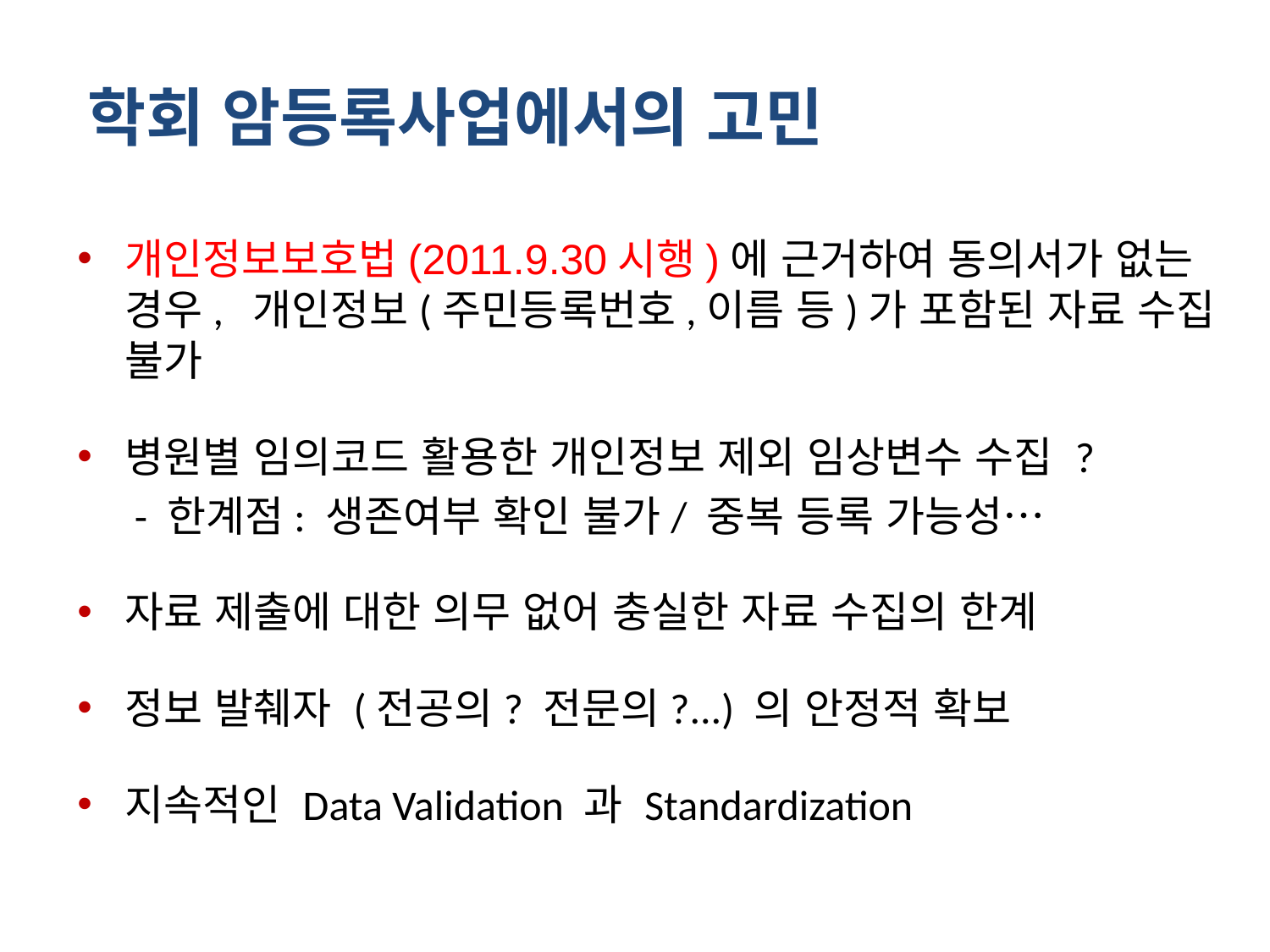

학회 암등록사업에서의 고민
개인정보보호법(2011.9.30시행)에 근거하여 동의서가 없는 경우,  개인정보(주민등록번호,이름 등)가 포함된 자료 수집 불가

병원별 임의코드 활용한 개인정보 제외 임상변수 수집 ?
      - 한계점: 생존여부 확인 불가/ 중복 등록 가능성…

자료 제출에 대한 의무 없어 충실한 자료 수집의 한계

정보 발췌자 (전공의? 전문의?...) 의 안정적 확보

지속적인 Data Validation 과 Standardization